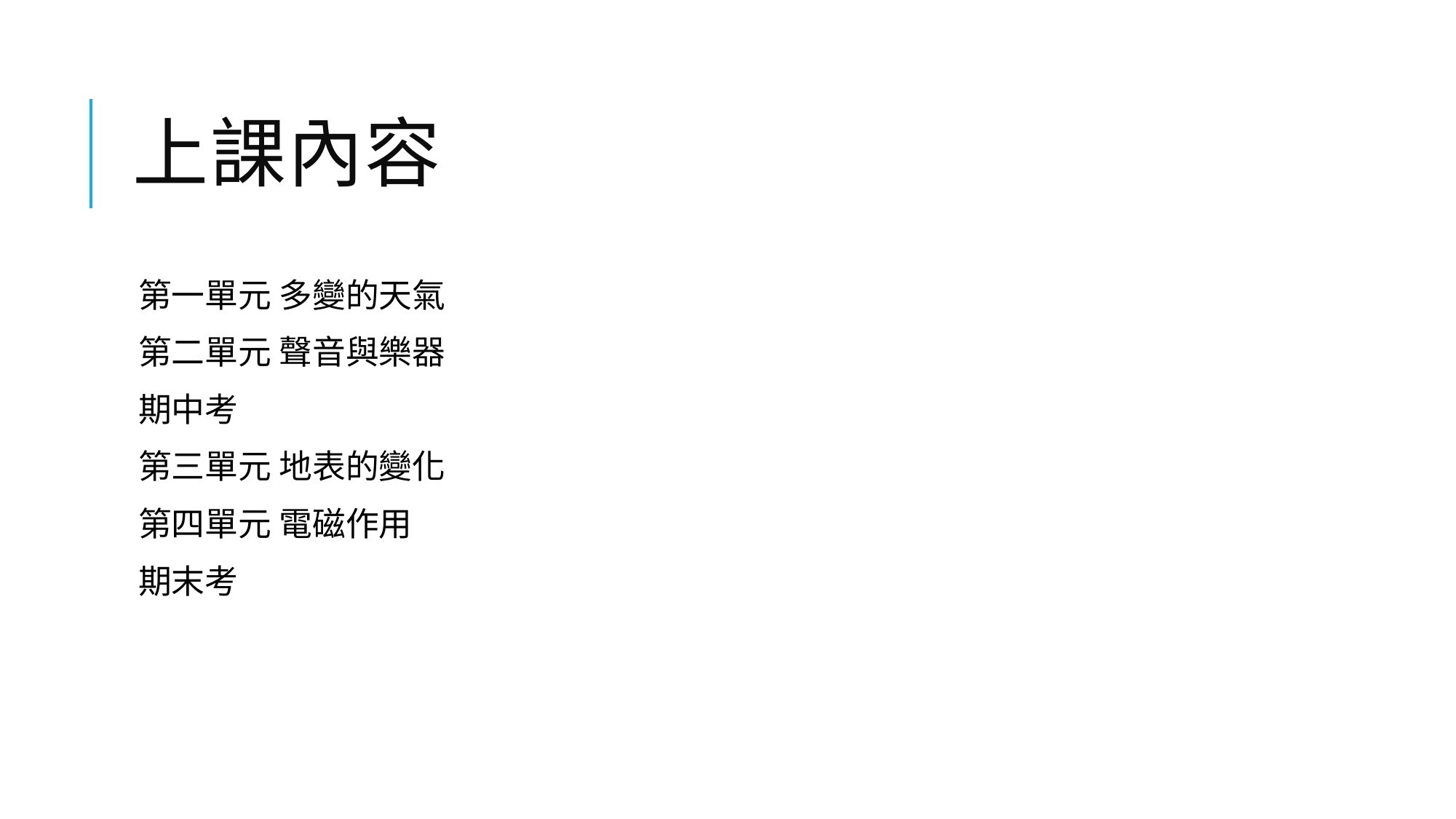

# 上課內容
第一單元 多變的天氣
第二單元 聲音與樂器
期中考
第三單元 地表的變化
第四單元 電磁作用
期末考